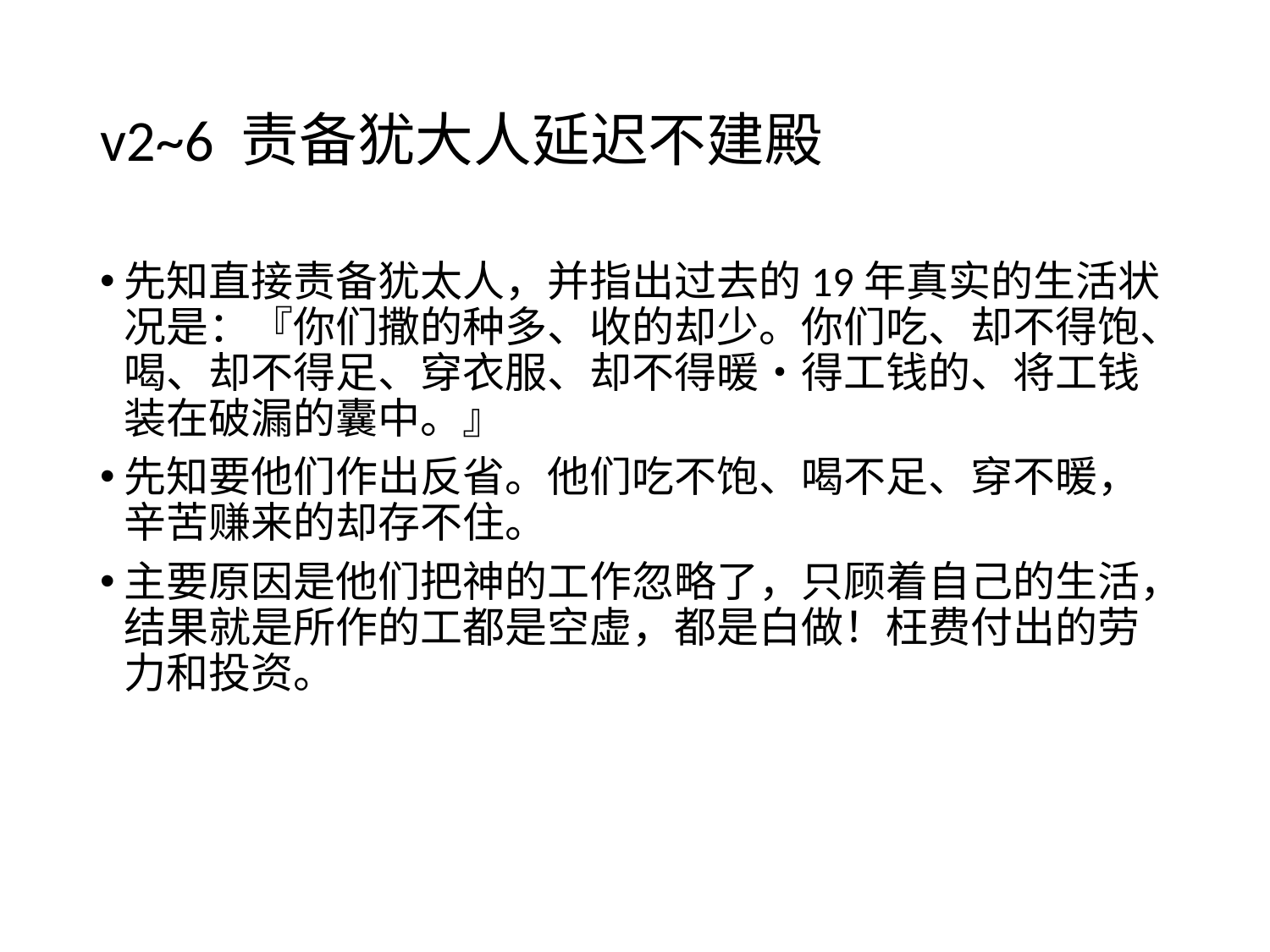

# v2~6 责备犹大人延迟不建殿
先知直接责备犹太人，并指出过去的19年真实的生活状况是：『你们撒的种多、收的却少。你们吃、却不得饱、喝、却不得足、穿衣服、却不得暖‧得工钱的、将工钱装在破漏的囊中。』
先知要他们作出反省。他们吃不饱、喝不足、穿不暖，辛苦赚来的却存不住。
主要原因是他们把神的工作忽略了，只顾着自己的生活，结果就是所作的工都是空虚，都是白做！枉费付出的劳力和投资。